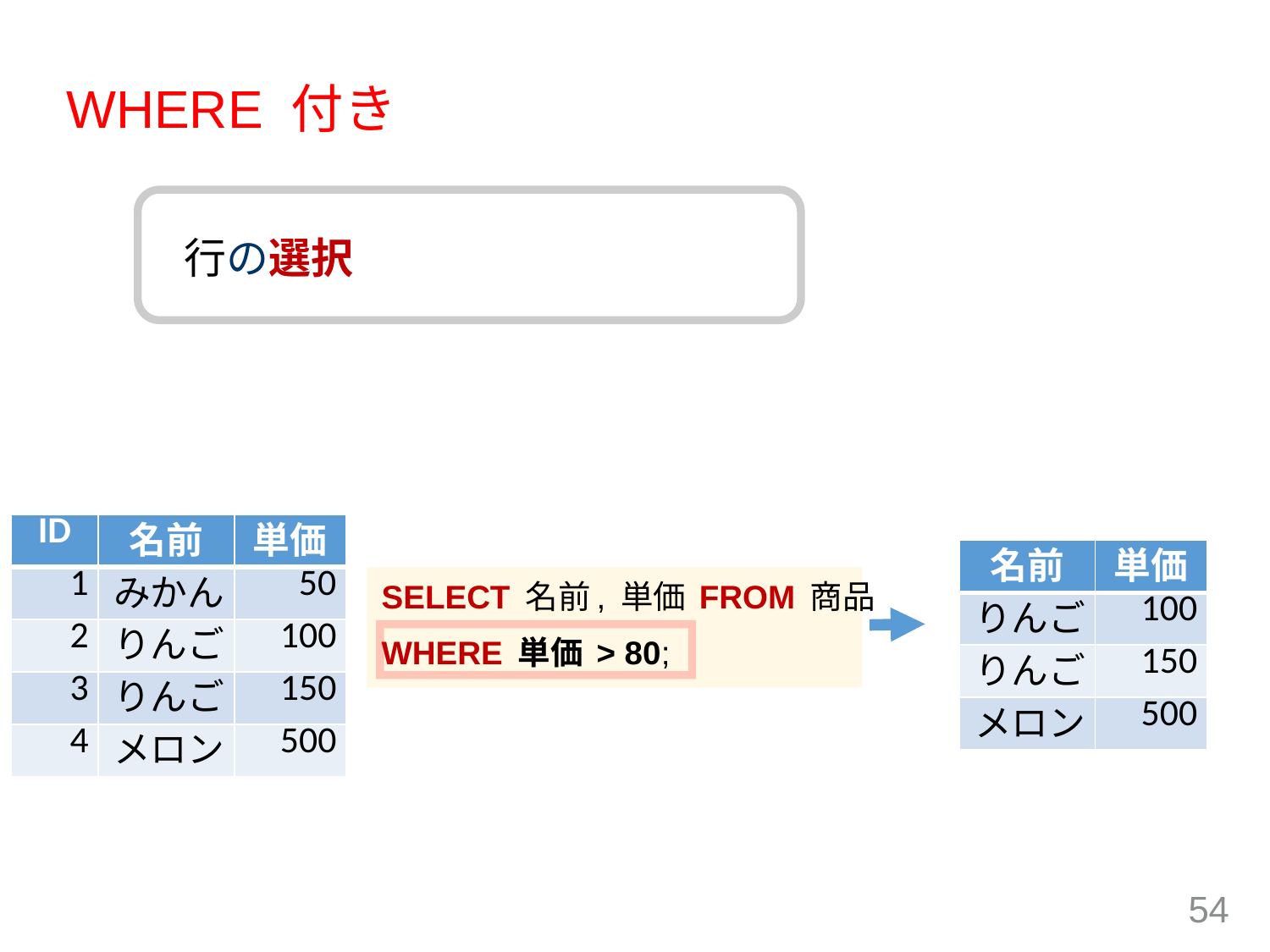

WHERE 付き

行の選択
| ID | 名前 | 単価 |
| --- | --- | --- |
| 1 | みかん | 50 |
| 2 | りんご | 100 |
| 3 | りんご | 150 |
| 4 | メロン | 500 |
| 名前 | 単価 |
| --- | --- |
| りんご | 100 |
| りんご | 150 |
| メロン | 500 |
SELECT 名前, 単価 FROM 商品
WHERE 単価 > 80;

54